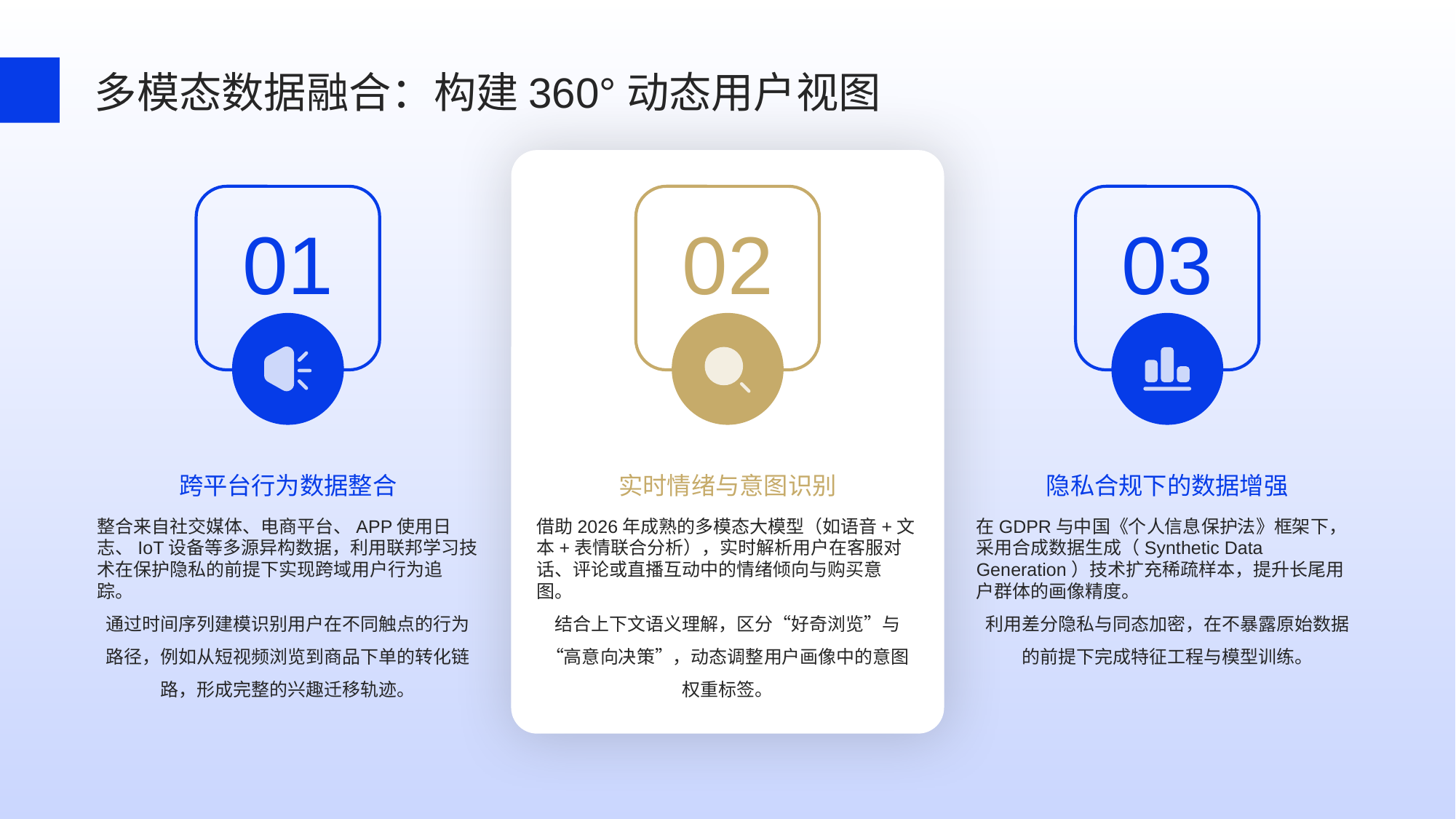

多模态数据融合：构建360°动态用户视图

01
02
03

跨平台行为数据整合
实时情绪与意图识别
隐私合规下的数据增强
整合来自社交媒体、电商平台、APP使用日志、IoT设备等多源异构数据，利用联邦学习技术在保护隐私的前提下实现跨域用户行为追踪。
通过时间序列建模识别用户在不同触点的行为路径，例如从短视频浏览到商品下单的转化链路，形成完整的兴趣迁移轨迹。
借助2026年成熟的多模态大模型（如语音+文本+表情联合分析），实时解析用户在客服对话、评论或直播互动中的情绪倾向与购买意图。
结合上下文语义理解，区分“好奇浏览”与“高意向决策”，动态调整用户画像中的意图权重标签。
在GDPR与中国《个人信息保护法》框架下，采用合成数据生成（Synthetic Data Generation）技术扩充稀疏样本，提升长尾用户群体的画像精度。
利用差分隐私与同态加密，在不暴露原始数据的前提下完成特征工程与模型训练。